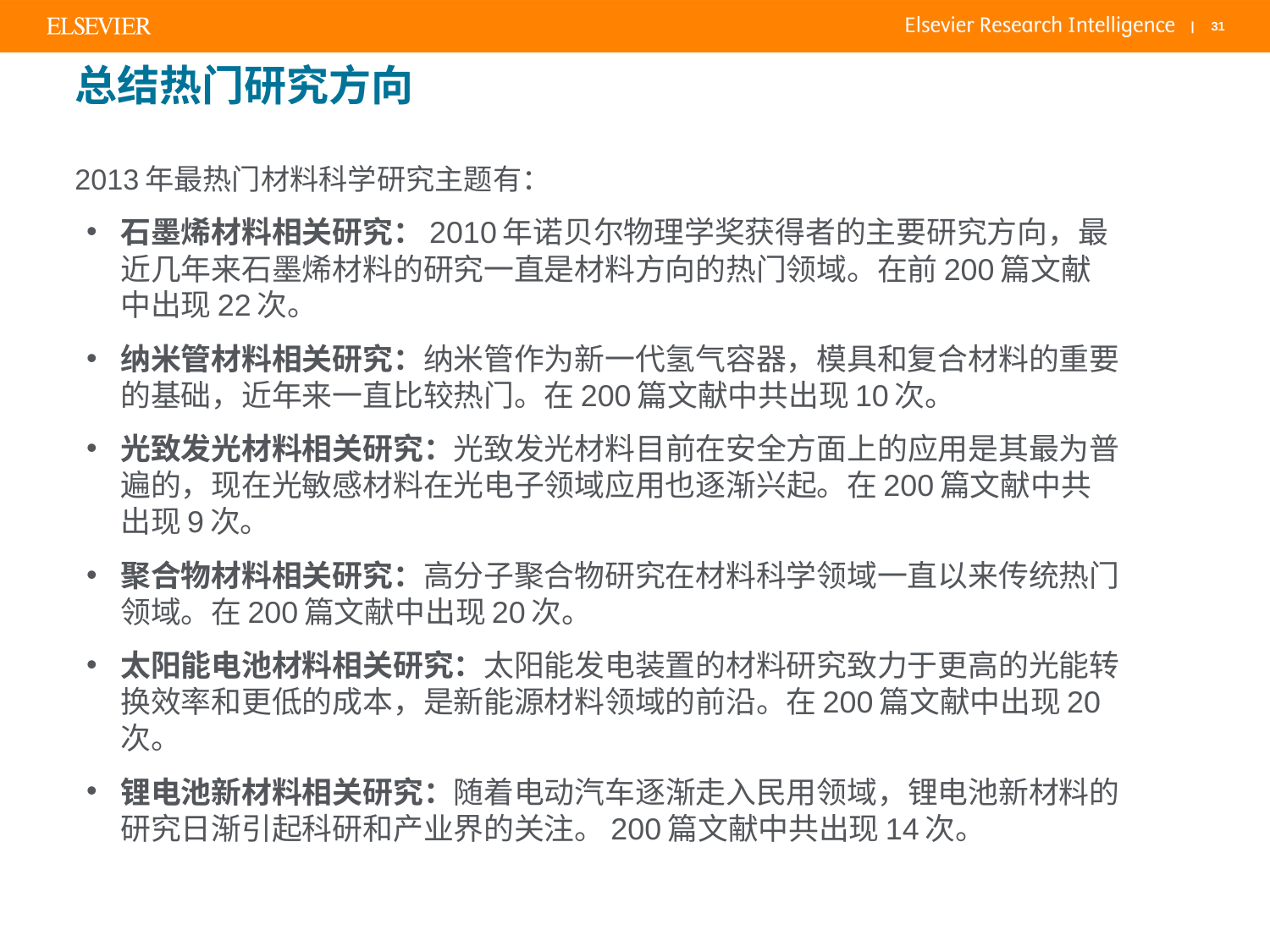

# 总结热门研究方向
2013年最热门材料科学研究主题有：
石墨烯材料相关研究：2010年诺贝尔物理学奖获得者的主要研究方向，最近几年来石墨烯材料的研究一直是材料方向的热门领域。在前200篇文献中出现22次。
纳米管材料相关研究：纳米管作为新一代氢气容器，模具和复合材料的重要的基础，近年来一直比较热门。在200篇文献中共出现10次。
光致发光材料相关研究：光致发光材料目前在安全方面上的应用是其最为普遍的，现在光敏感材料在光电子领域应用也逐渐兴起。在200篇文献中共出现9次。
聚合物材料相关研究：高分子聚合物研究在材料科学领域一直以来传统热门领域。在200篇文献中出现20次。
太阳能电池材料相关研究：太阳能发电装置的材料研究致力于更高的光能转换效率和更低的成本，是新能源材料领域的前沿。在200篇文献中出现20次。
锂电池新材料相关研究：随着电动汽车逐渐走入民用领域，锂电池新材料的研究日渐引起科研和产业界的关注。200篇文献中共出现14次。